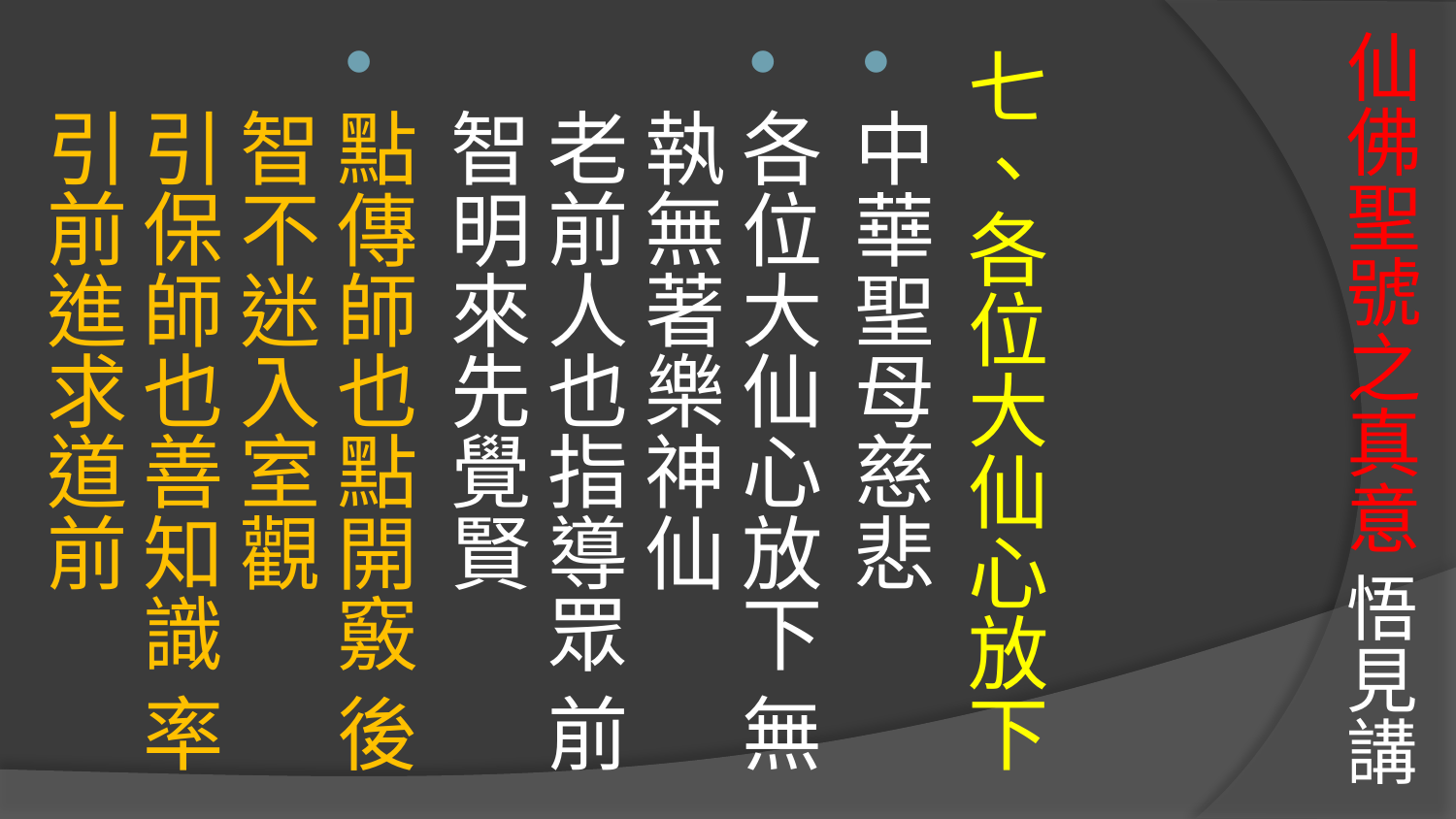

# 仙佛聖號之真意 悟見講
七、各位大仙心放下
中華聖母慈悲
各位大仙心放下 無執無著樂神仙
老前人也指導眾 前智明來先覺賢
點傳師也點開竅 後智不迷入室觀
引保師也善知識 率引前進求道前